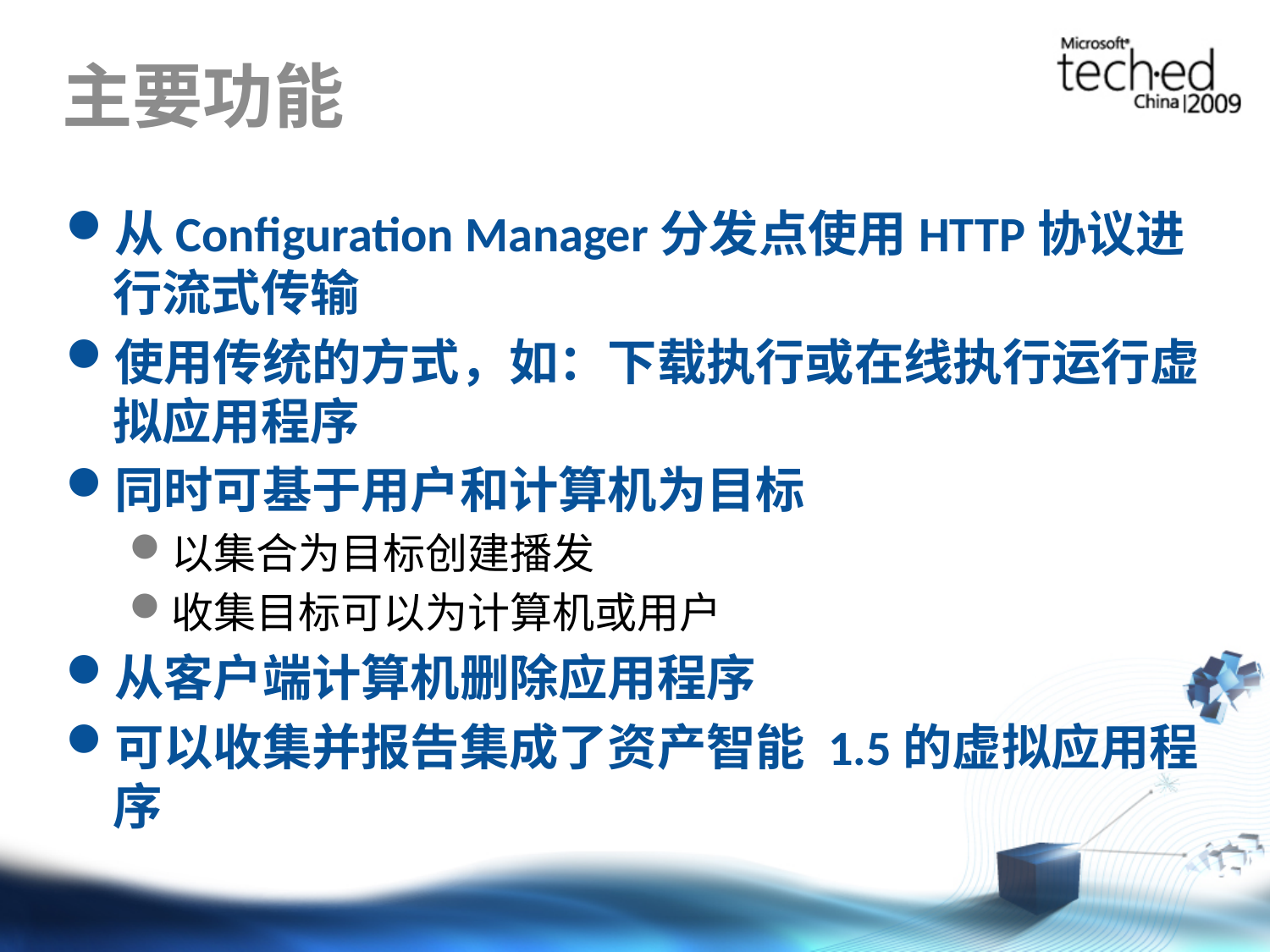

# 主要功能
从Configuration Manager分发点使用HTTP协议进行流式传输
使用传统的方式，如：下载执行或在线执行运行虚拟应用程序
同时可基于用户和计算机为目标
以集合为目标创建播发
收集目标可以为计算机或用户
从客户端计算机删除应用程序
可以收集并报告集成了资产智能 1.5的虚拟应用程序